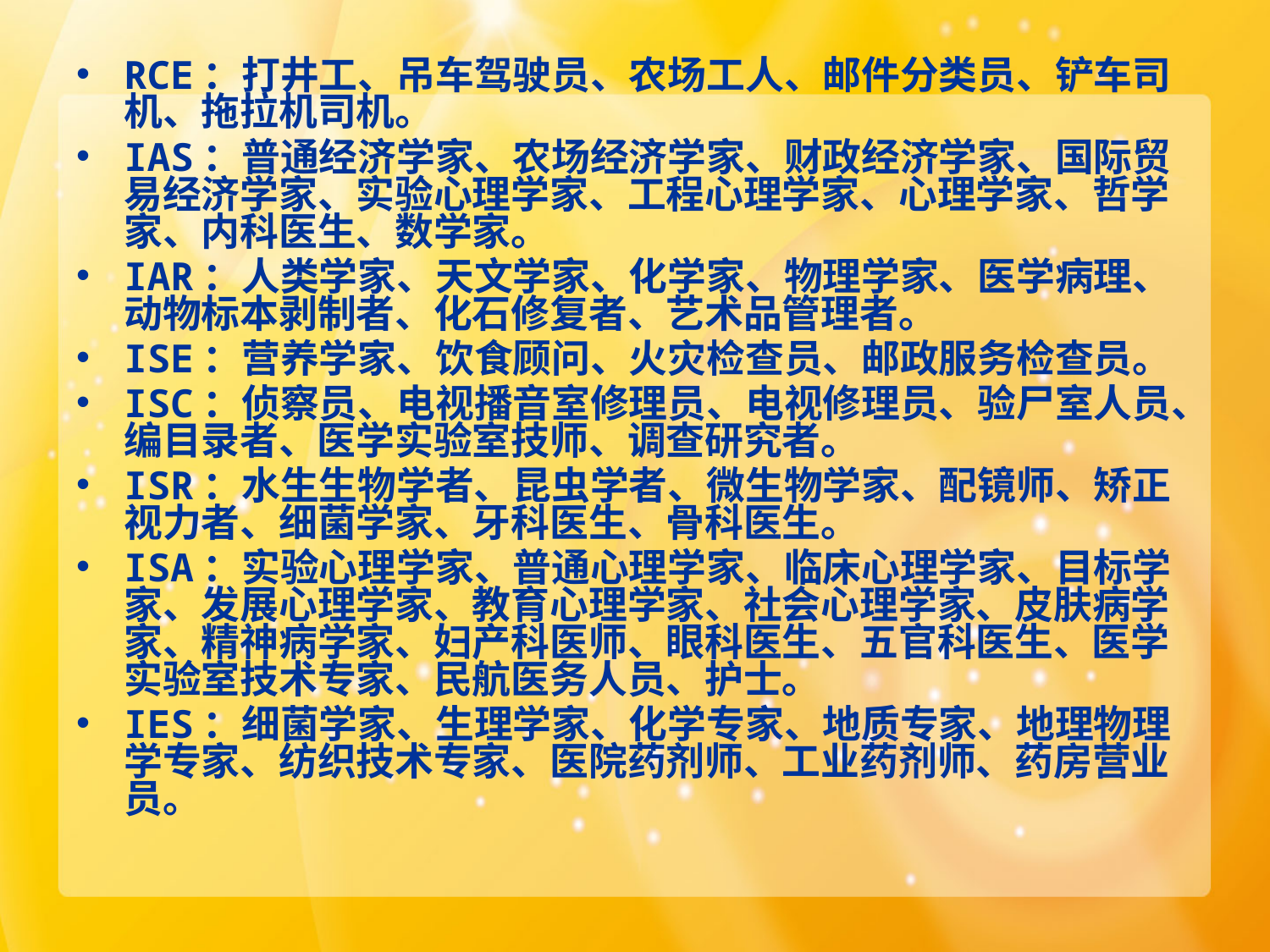

#
RCE：打井工、吊车驾驶员、农场工人、邮件分类员、铲车司机、拖拉机司机。
IAS：普通经济学家、农场经济学家、财政经济学家、国际贸易经济学家、实验心理学家、工程心理学家、心理学家、哲学家、内科医生、数学家。
IAR：人类学家、天文学家、化学家、物理学家、医学病理、动物标本剥制者、化石修复者、艺术品管理者。
ISE：营养学家、饮食顾问、火灾检查员、邮政服务检查员。
ISC：侦察员、电视播音室修理员、电视修理员、验尸室人员、编目录者、医学实验室技师、调查研究者。
ISR：水生生物学者、昆虫学者、微生物学家、配镜师、矫正视力者、细菌学家、牙科医生、骨科医生。
ISA：实验心理学家、普通心理学家、临床心理学家、目标学家、发展心理学家、教育心理学家、社会心理学家、皮肤病学家、精神病学家、妇产科医师、眼科医生、五官科医生、医学实验室技术专家、民航医务人员、护士。
IES：细菌学家、生理学家、化学专家、地质专家、地理物理学专家、纺织技术专家、医院药剂师、工业药剂师、药房营业员。